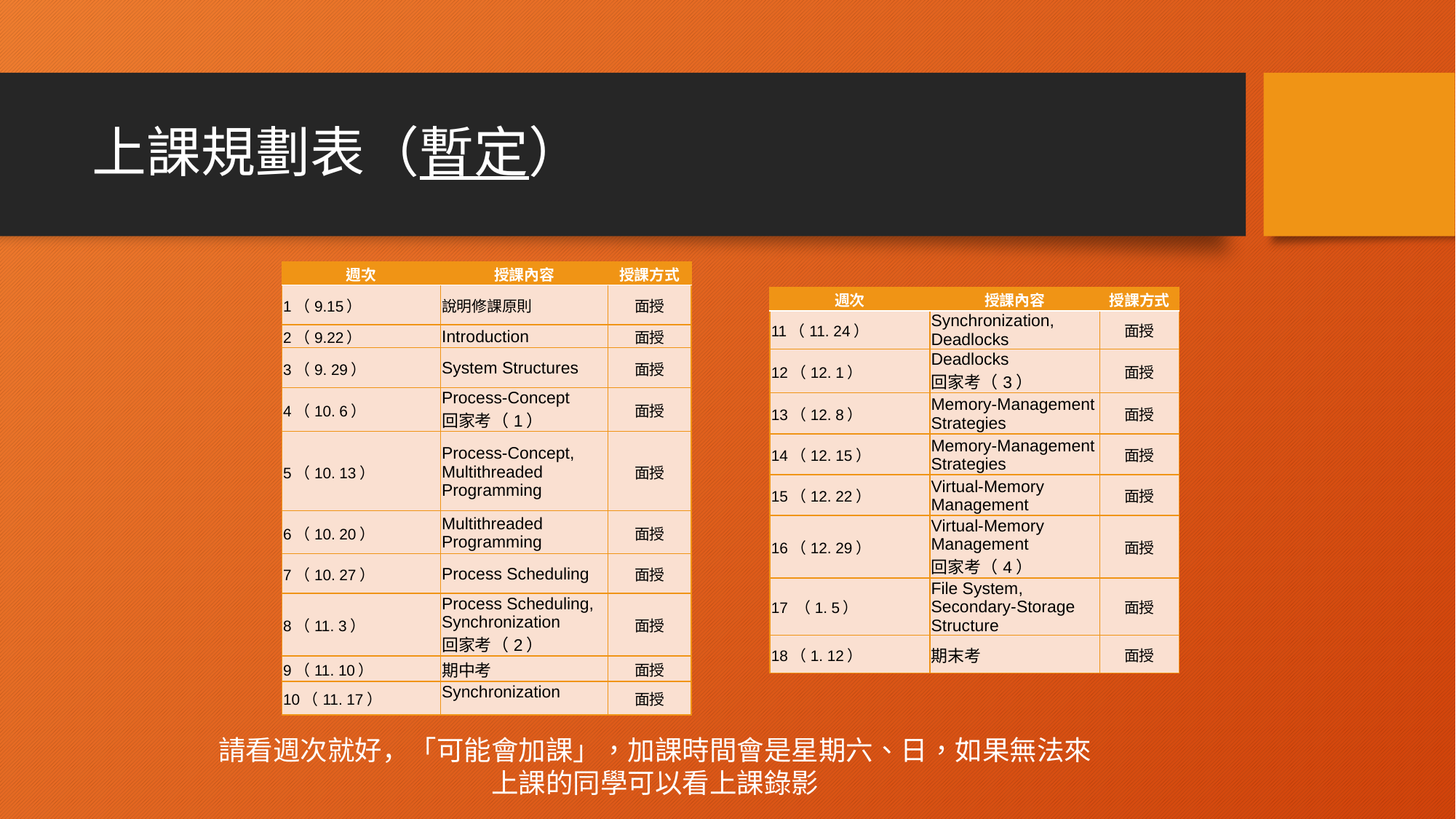

# 上課規劃表（暫定）
| 週次 | 授課內容 | 授課方式 |
| --- | --- | --- |
| 1（9.15） | 說明修課原則 | 面授 |
| 2（9.22） | Introduction | 面授 |
| 3（9. 29） | System Structures | 面授 |
| 4（10. 6） | Process-Concept  回家考（1） | 面授 |
| 5（10. 13） | Process-Concept, Multithreaded Programming | 面授 |
| 6（10. 20） | Multithreaded Programming | 面授 |
| 7（10. 27） | Process Scheduling | 面授 |
| 8（11. 3） | Process Scheduling, Synchronization 回家考（2） | 面授 |
| 9（11. 10） | 期中考 | 面授 |
| 10（11. 17） | Synchronization | 面授 |
| 週次 | 授課內容 | 授課方式 |
| --- | --- | --- |
| 11（11. 24） | Synchronization, Deadlocks | 面授 |
| 12（12. 1） | Deadlocks  回家考（3） | 面授 |
| 13（12. 8） | Memory-Management Strategies | 面授 |
| 14（12. 15） | Memory-Management Strategies | 面授 |
| 15（12. 22） | Virtual-Memory Management | 面授 |
| 16（12. 29） | Virtual-Memory Management  回家考（4） | 面授 |
| 17 （1. 5） | File System, Secondary-Storage Structure | 面授 |
| 18（1. 12） | 期末考 | 面授 |
請看週次就好，「可能會加課」，加課時間會是星期六、日，如果無法來上課的同學可以看上課錄影